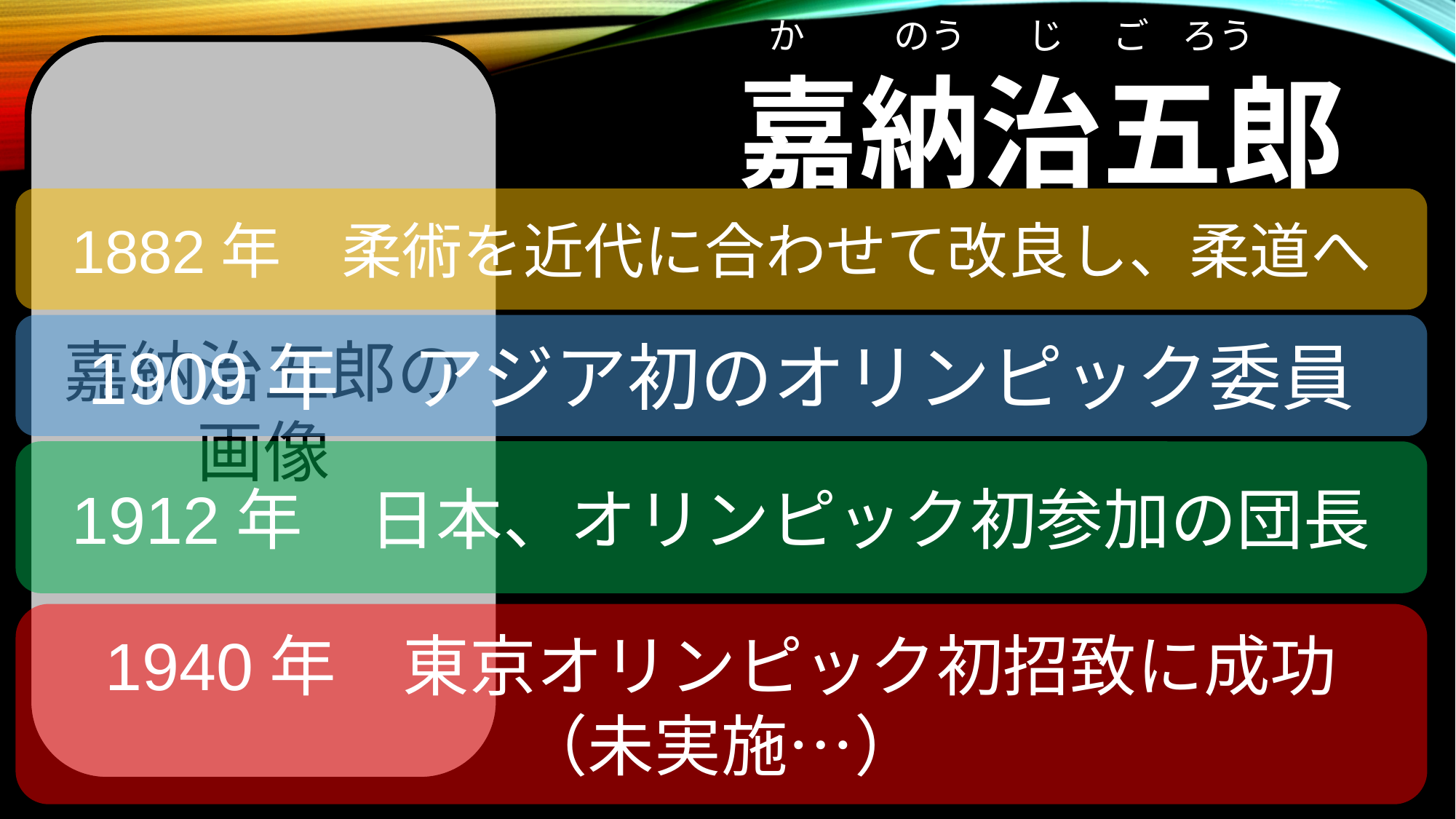

か　　  のう   　じ      ご    ろう
嘉納治五郎
嘉納治五郎の画像
1882年　柔術を近代に合わせて改良し、柔道へ
1909年　アジア初のオリンピック委員
1912年　日本、オリンピック初参加の団長
1940年　東京オリンピック初招致に成功
（未実施…）